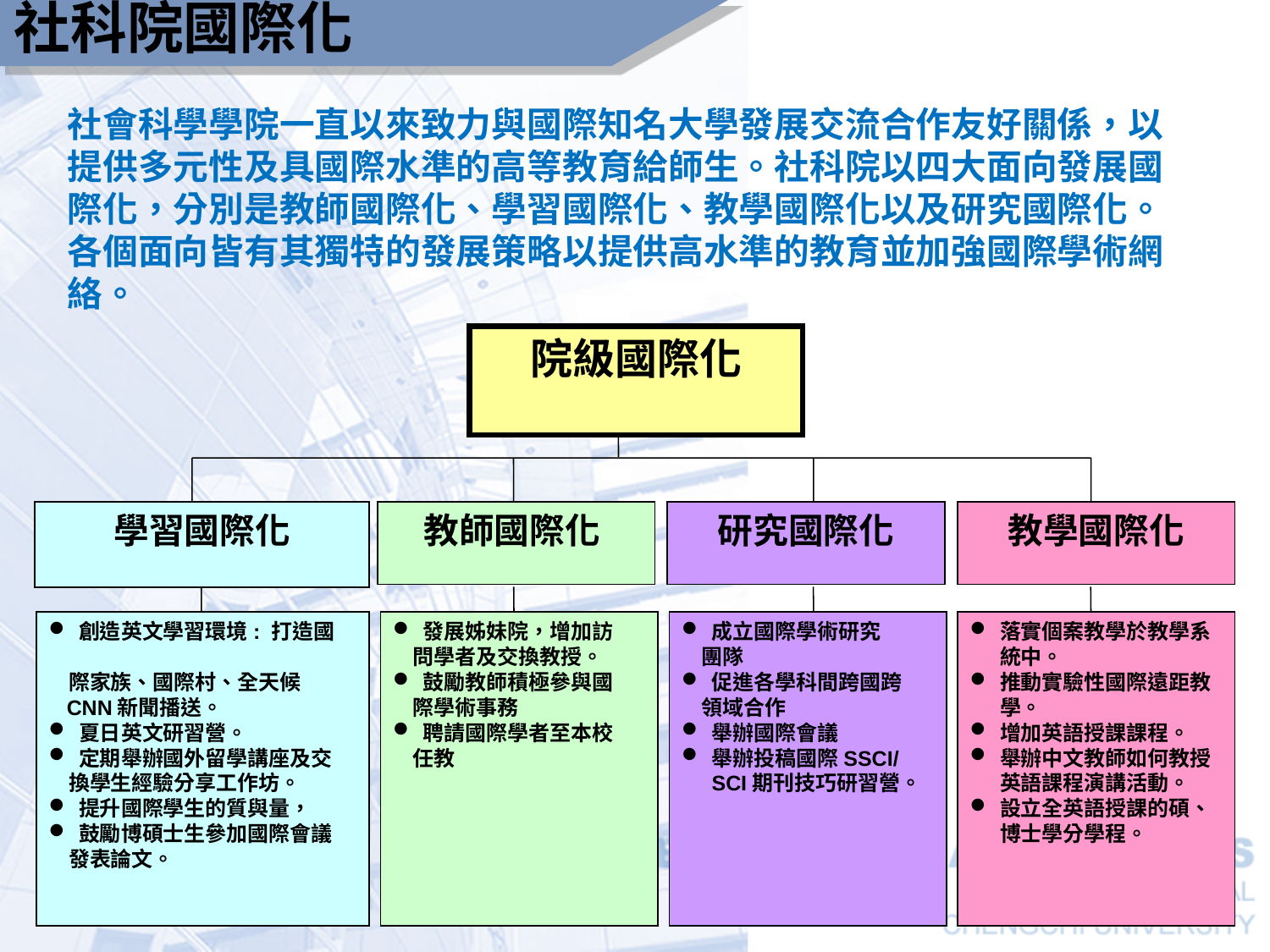

社科院國際化

社會科學學院一直以來致力與國際知名大學發展交流合作友好關係，以提供多元性及具國際水準的高等教育給師生。社科院以四大面向發展國際化，分別是教師國際化、學習國際化、教學國際化以及研究國際化。各個面向皆有其獨特的發展策略以提供高水準的教育並加強國際學術網絡。

院級國際化

學習國際化
教師國際化
教學國際化
研究國際化

創造英文學習環境: 打造國
   際家族、國際村、全天候
   CNN新聞播送。
夏日英文研習營。
定期舉辦國外留學講座及交
   換學生經驗分享工作坊。
提升國際學生的質與量，
鼓勵博碩士生參加國際會議
   發表論文。
發展姊妹院，增加訪
   問學者及交換教授。
鼓勵教師積極參與國
   際學術事務
聘請國際學者至本校
   任教
成立國際學術研究
   團隊
促進各學科間跨國跨
   領域合作
舉辦國際會議
舉辦投稿國際SSCI/SCI期刊技巧研習營。

落實個案教學於教學系統中。
推動實驗性國際遠距教學。
增加英語授課課程。
舉辦中文教師如何教授英語課程演講活動。
設立全英語授課的碩、博士學分學程。